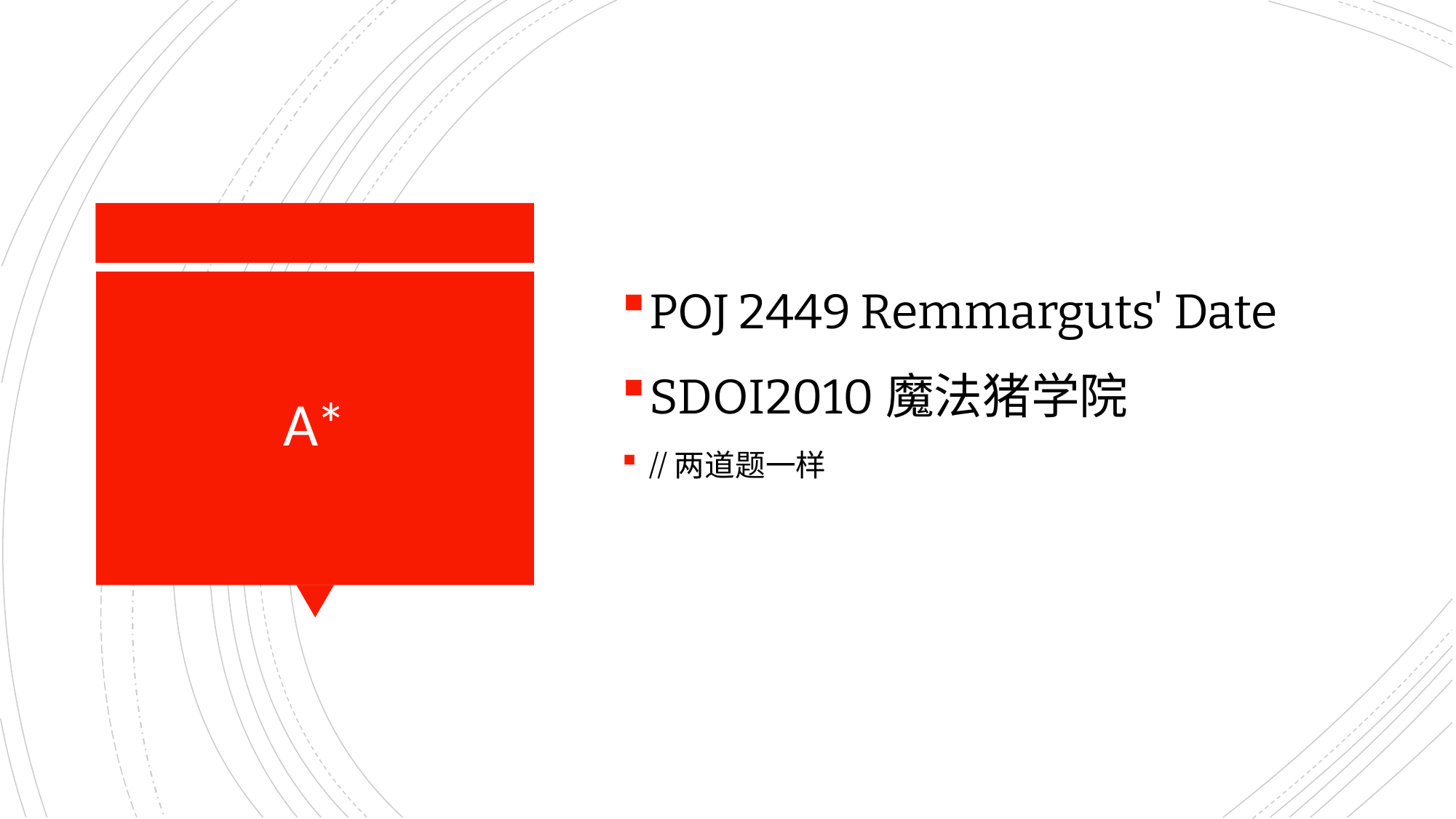

POJ 2449 Remmarguts' Date
SDOI2010魔法猪学院
//两道题一样

# A*